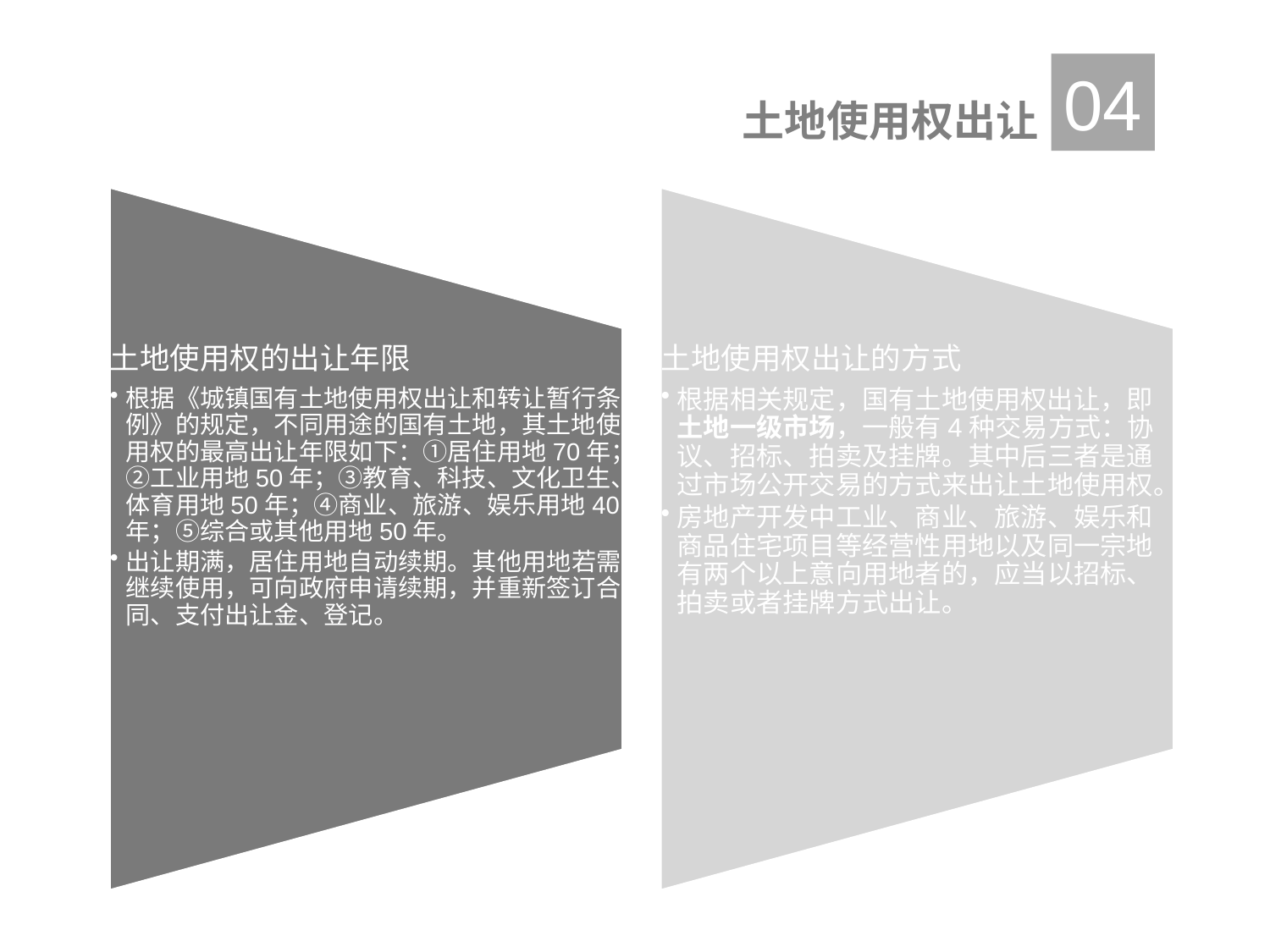

04
土地使用权出让
土地使用权的出让年限
根据《城镇国有土地使用权出让和转让暂行条例》的规定，不同用途的国有土地，其土地使用权的最高出让年限如下：①居住用地70年；②工业用地50年；③教育、科技、文化卫生、体育用地50年；④商业、旅游、娱乐用地40年；⑤综合或其他用地50年。
出让期满，居住用地自动续期。其他用地若需继续使用，可向政府申请续期，并重新签订合同、支付出让金、登记。
土地使用权出让的方式
根据相关规定，国有土地使用权出让，即土地一级市场，一般有4种交易方式：协议、招标、拍卖及挂牌。其中后三者是通过市场公开交易的方式来出让土地使用权。
房地产开发中工业、商业、旅游、娱乐和商品住宅项目等经营性用地以及同一宗地有两个以上意向用地者的，应当以招标、拍卖或者挂牌方式出让。